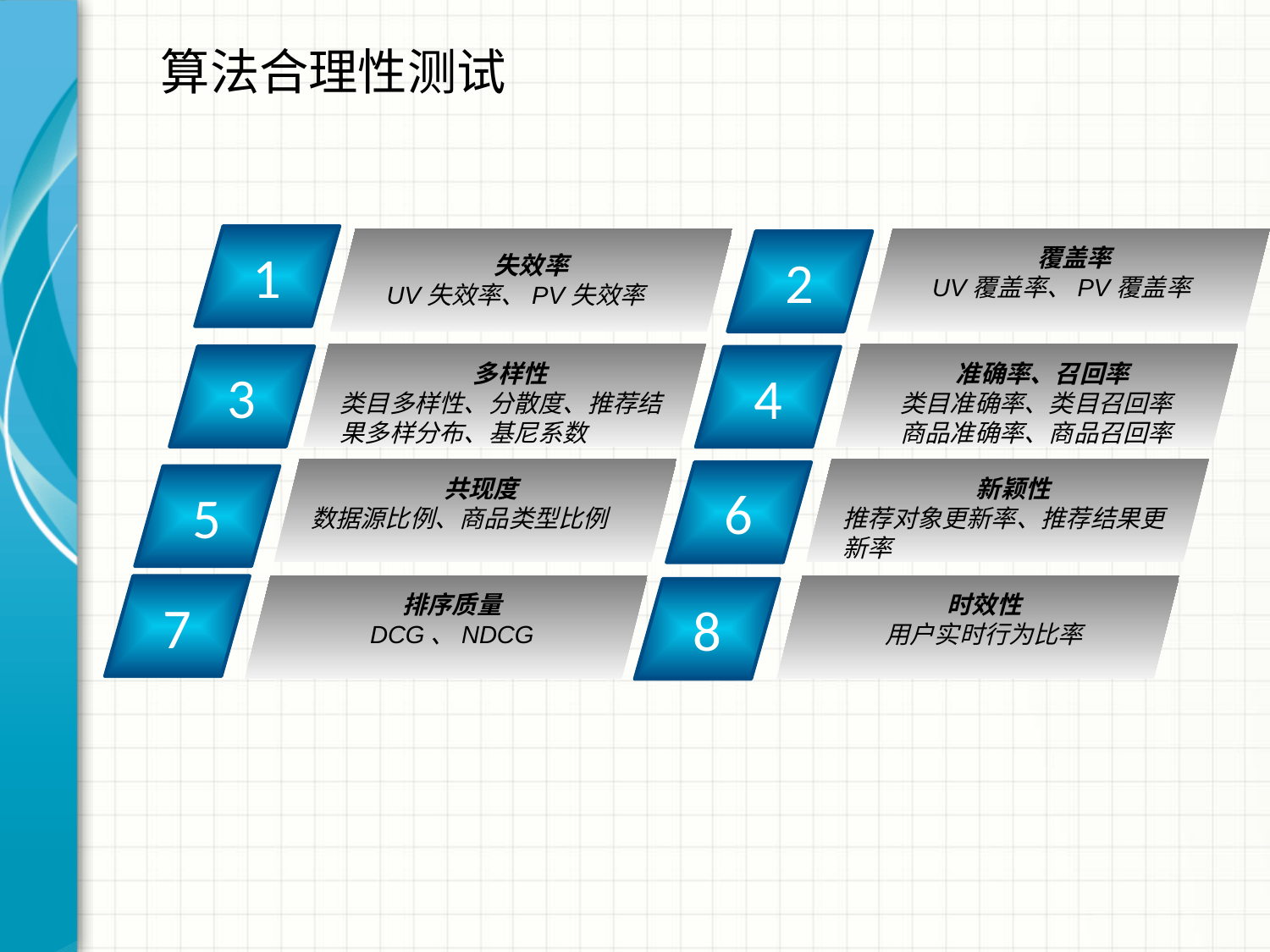

# 算法合理性测试

失效率
UV失效率、PV失效率

1
覆盖率
    UV覆盖率、PV覆盖率
2

多样性
类目多样性、分散度、推荐结果多样分布、基尼系数
准确率、召回率
    类目准确率、类目召回率
    商品准确率、商品召回率
3
4

共现度
数据源比例、商品类型比例
新颖性
推荐对象更新率、推荐结果更新率
6
5

排序质量
DCG、NDCG
时效性
用户实时行为比率
7
8